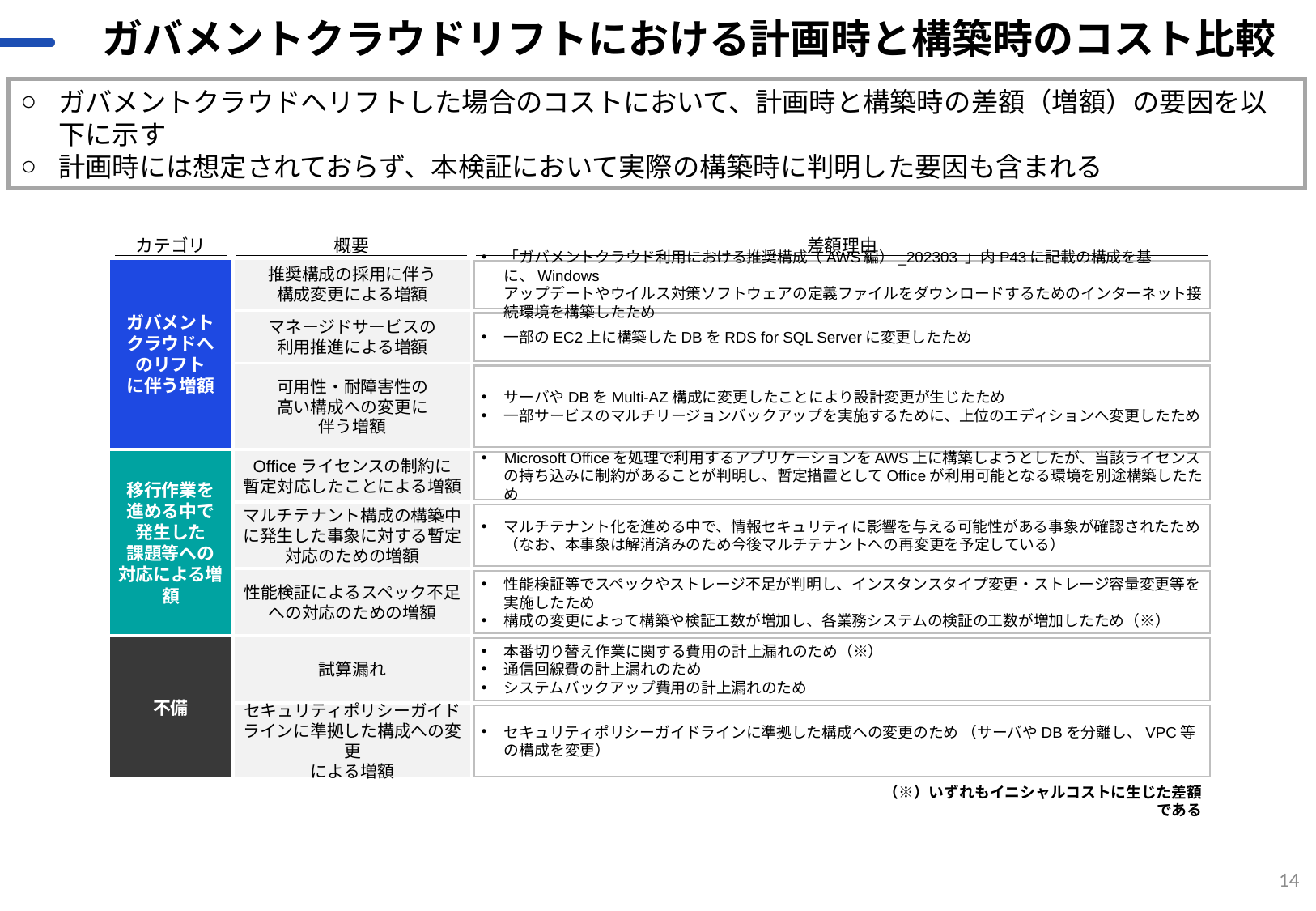

# ガバメントクラウドリフトにおける計画時と構築時のコスト比較
ガバメントクラウドへリフトした場合のコストにおいて、計画時と構築時の差額（増額）の要因を以下に示す
計画時には想定されておらず、本検証において実際の構築時に判明した要因も含まれる
カテゴリ
概要
差額理由
ガバメントクラウドへのリフト
に伴う増額
推奨構成の採用に伴う
構成変更による増額
「ガバメントクラウド利用における推奨構成（AWS編）_202303 」内P43に記載の構成を基に、Windows
アップデートやウイルス対策ソフトウェアの定義ファイルをダウンロードするためのインターネット接続環境を構築したため
マネージドサービスの
利用推進による増額
一部のEC2上に構築したDBをRDS for SQL Serverに変更したため
可用性・耐障害性の
高い構成への変更に
伴う増額
サーバやDBをMulti-AZ構成に変更したことにより設計変更が生じたため
一部サービスのマルチリージョンバックアップを実施するために、上位のエディションへ変更したため
移行作業を
進める中で
発生した
課題等への対応による増額
Officeライセンスの制約に
暫定対応したことによる増額
Microsoft Officeを処理で利用するアプリケーションをAWS上に構築しようとしたが、当該ライセンスの持ち込みに制約があることが判明し、暫定措置としてOfficeが利用可能となる環境を別途構築したため
マルチテナント構成の構築中に発生した事象に対する暫定対応のための増額
マルチテナント化を進める中で、情報セキュリティに影響を与える可能性がある事象が確認されたため
（なお、本事象は解消済みのため今後マルチテナントへの再変更を予定している）
性能検証によるスペック不足
への対応のための増額
性能検証等でスペックやストレージ不足が判明し、インスタンスタイプ変更・ストレージ容量変更等を実施したため
構成の変更によって構築や検証工数が増加し、各業務システムの検証の工数が増加したため（※）
試算漏れ
本番切り替え作業に関する費用の計上漏れのため（※）
通信回線費の計上漏れのため
システムバックアップ費用の計上漏れのため
不備
セキュリティポリシーガイドラインに準拠した構成への変更
による増額
セキュリティポリシーガイドラインに準拠した構成への変更のため （サーバやDBを分離し、VPC等の構成を変更）
（※）いずれもイニシャルコストに生じた差額である
14